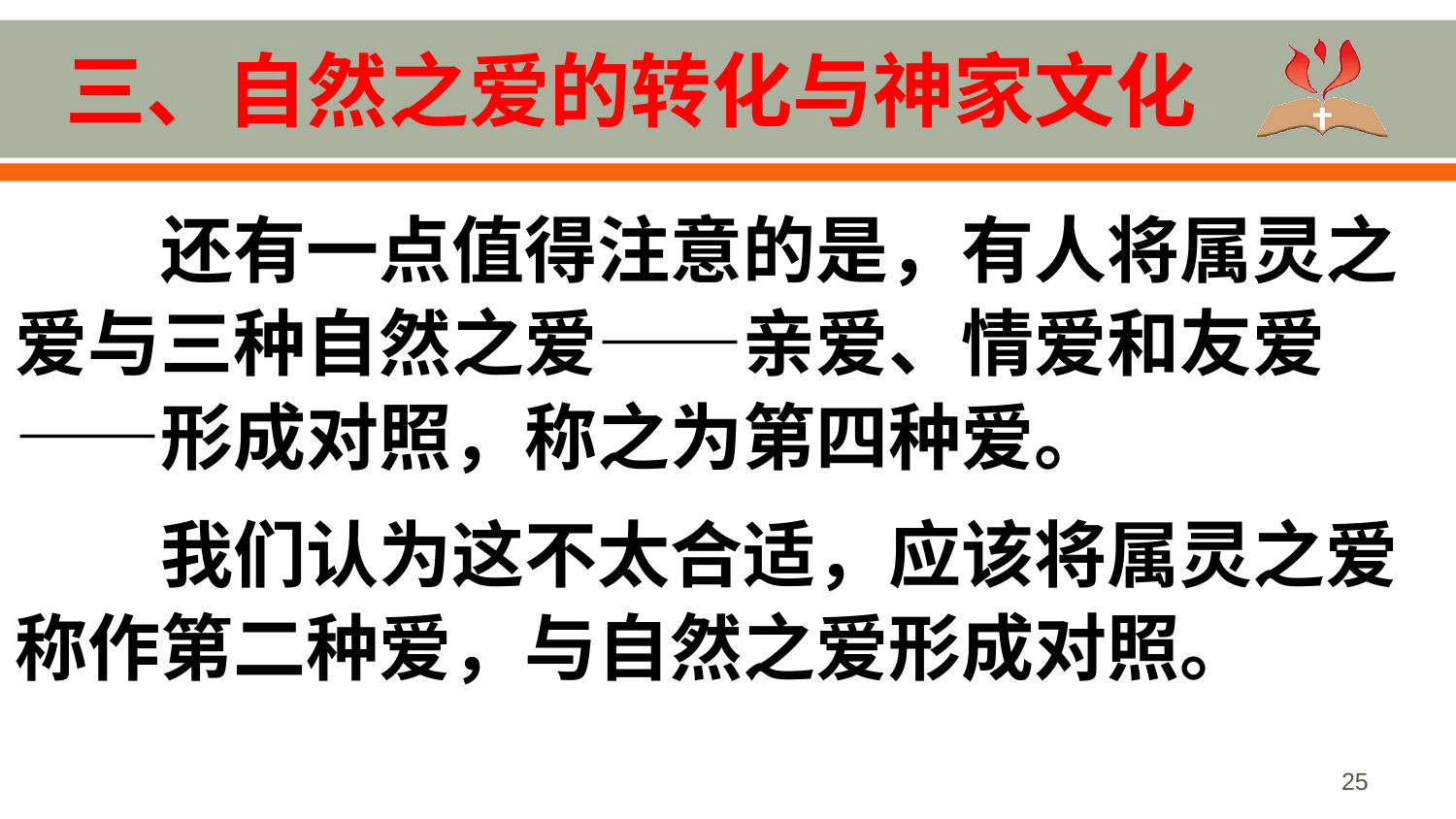

# 三、自然之爱的转化与神家文化
还有一点值得注意的是，有人将属灵之爱与三种自然之爱——亲爱、情爱和友爱——形成对照，称之为第四种爱。
我们认为这不太合适，应该将属灵之爱称作第二种爱，与自然之爱形成对照。

25